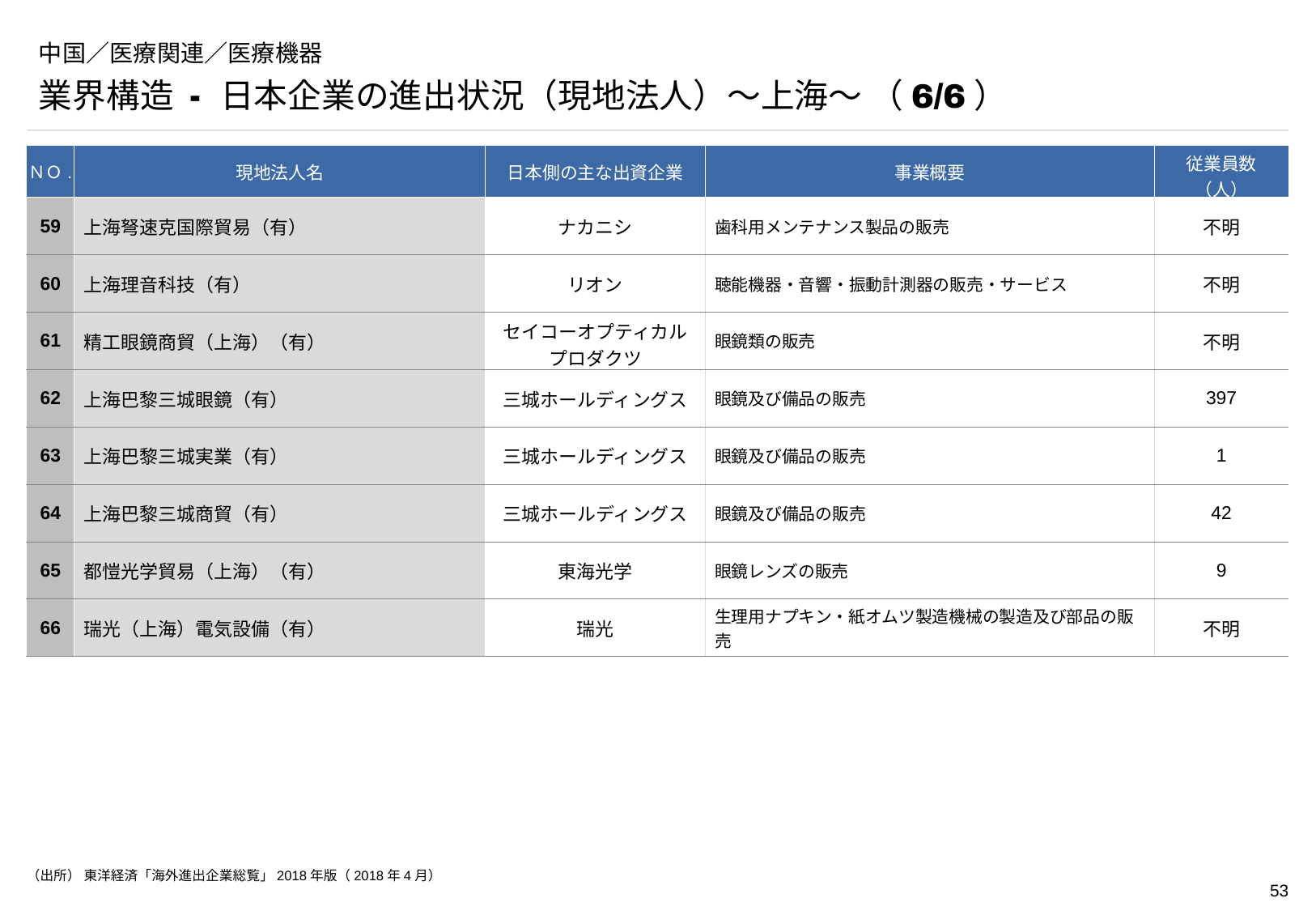

# 中国／医療関連／医療機器
業界構造 - 日本企業の進出状況（現地法人）～上海～ （6/6）
| ＮＯ. | 現地法人名 | 日本側の主な出資企業 | 事業概要 | 従業員数（人） |
| --- | --- | --- | --- | --- |
| 59 | 上海弩速克国際貿易（有） | ナカニシ | 歯科用メンテナンス製品の販売 | 不明 |
| 60 | 上海理音科技（有） | リオン | 聴能機器・音響・振動計測器の販売・サービス | 不明 |
| 61 | 精工眼鏡商貿（上海）（有） | セイコーオプティカルプロダクツ | 眼鏡類の販売 | 不明 |
| 62 | 上海巴黎三城眼鏡（有） | 三城ホールディングス | 眼鏡及び備品の販売 | 397 |
| 63 | 上海巴黎三城実業（有） | 三城ホールディングス | 眼鏡及び備品の販売 | 1 |
| 64 | 上海巴黎三城商貿（有） | 三城ホールディングス | 眼鏡及び備品の販売 | 42 |
| 65 | 都愷光学貿易（上海）（有） | 東海光学 | 眼鏡レンズの販売 | 9 |
| 66 | 瑞光（上海）電気設備（有） | 瑞光 | 生理用ナプキン・紙オムツ製造機械の製造及び部品の販売 | 不明 |
（出所） 東洋経済「海外進出企業総覧」2018年版（2018年4月）